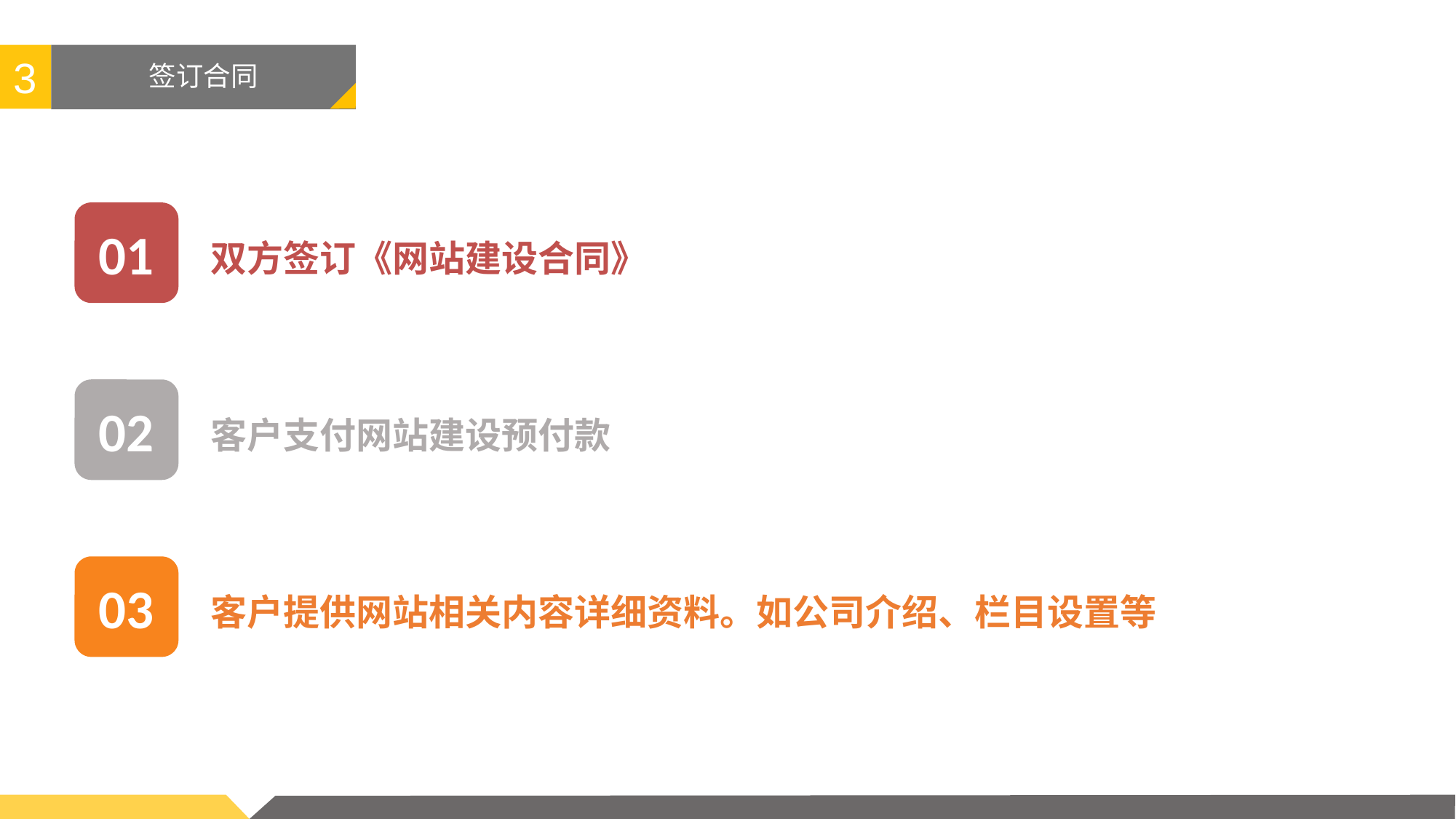

3
# 签订合同

01
双方签订《网站建设合同》
02
客户支付网站建设预付款
03
客户提供网站相关内容详细资料。如公司介绍、栏目设置等